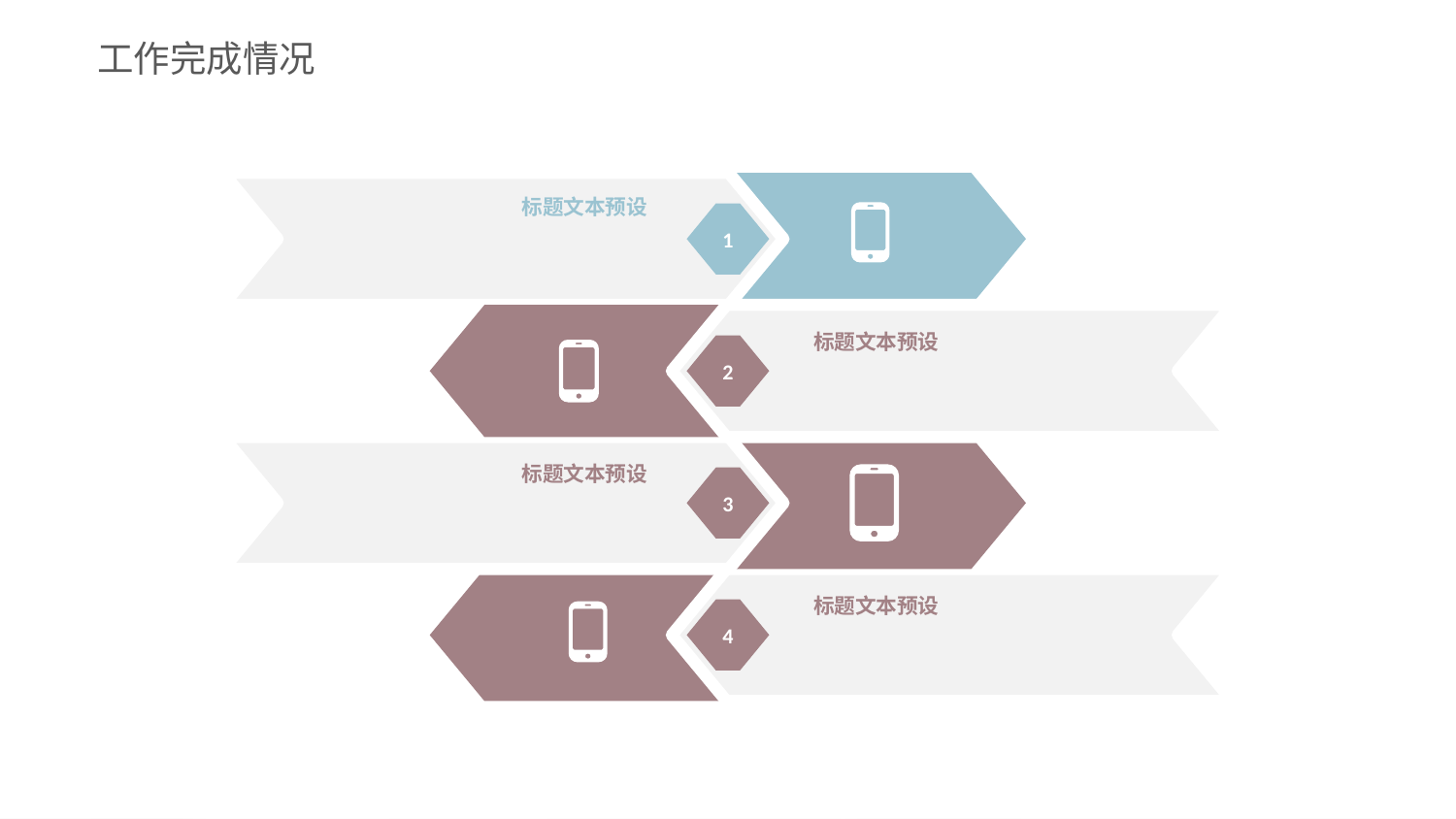

工作完成情况

标题文本预设

1

标题文本预设
2

标题文本预设

3

标题文本预设
4